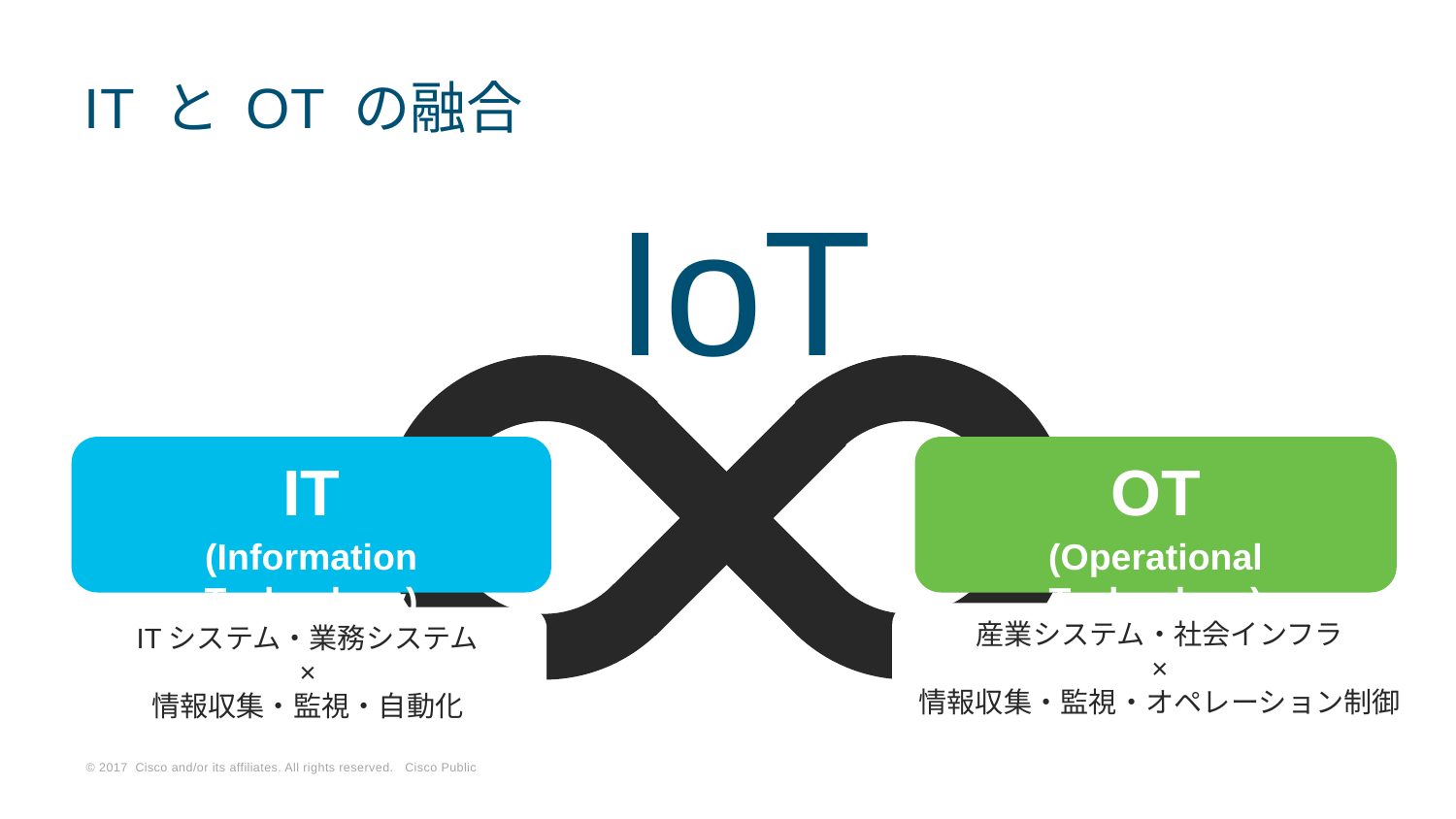

# IT と OT の融合
IoT

IT
(Information Technology)
OT
(Operational Technology)
産業システム・社会インフラ
×
情報収集・監視・オペレーション制御
ITシステム・業務システム
×
情報収集・監視・自動化